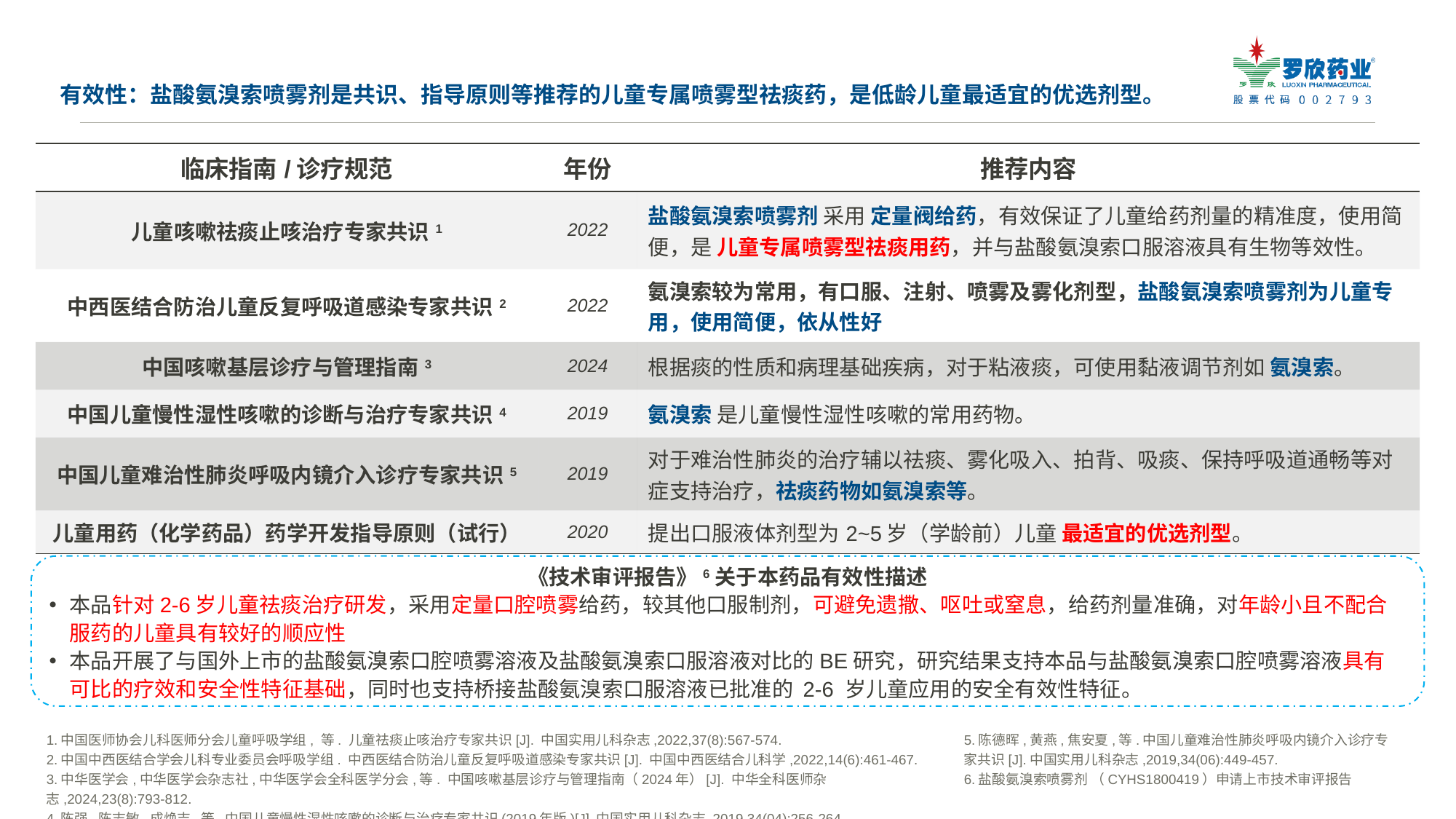

# 有效性：盐酸氨溴索喷雾剂是共识、指导原则等推荐的儿童专属喷雾型祛痰药，是低龄儿童最适宜的优选剂型。
| 临床指南/诊疗规范 | 年份 | 推荐内容 |
| --- | --- | --- |
| 儿童咳嗽祛痰止咳治疗专家共识1 | 2022 | 盐酸氨溴索喷雾剂 采用 定量阀给药，有效保证了儿童给药剂量的精准度，使用简便，是 儿童专属喷雾型祛痰用药，并与盐酸氨溴索口服溶液具有生物等效性。 |
| 中西医结合防治儿童反复呼吸道感染专家共识2 | 2022 | 氨溴索较为常用，有口服、注射、喷雾及雾化剂型，盐酸氨溴索喷雾剂为儿童专用，使用简便，依从性好 |
| 中国咳嗽基层诊疗与管理指南3 | 2024 | 根据痰的性质和病理基础疾病，对于粘液痰，可使用黏液调节剂如 氨溴索。 |
| 中国儿童慢性湿性咳嗽的诊断与治疗专家共识4 | 2019 | 氨溴索 是儿童慢性湿性咳嗽的常用药物。 |
| 中国儿童难治性肺炎呼吸内镜介入诊疗专家共识5 | 2019 | 对于难治性肺炎的治疗辅以祛痰、雾化吸入、拍背、吸痰、保持呼吸道通畅等对症支持治疗，祛痰药物如氨溴索等。 |
| 儿童用药（化学药品）药学开发指导原则（试行） | 2020 | 提出口服液体剂型为2~5岁（学龄前）儿童 最适宜的优选剂型。 |
《技术审评报告》6关于本药品有效性描述
本品针对2-6岁儿童祛痰治疗研发，采用定量口腔喷雾给药，较其他口服制剂，可避免遗撒、呕吐或窒息，给药剂量准确，对年龄小且不配合服药的儿童具有较好的顺应性
本品开展了与国外上市的盐酸氨溴索口腔喷雾溶液及盐酸氨溴索口服溶液对比的BE研究，研究结果支持本品与盐酸氨溴索口腔喷雾溶液具有可比的疗效和安全性特征基础，同时也支持桥接盐酸氨溴索口服溶液已批准的 2-6 岁儿童应用的安全有效性特征。
1.中国医师协会儿科医师分会儿童呼吸学组, 等. 儿童祛痰止咳治疗专家共识[J]. 中国实用儿科杂志,2022,37(8):567-574.
2.中国中西医结合学会儿科专业委员会呼吸学组. 中西医结合防治儿童反复呼吸道感染专家共识[J]. 中国中西医结合儿科学,2022,14(6):461-467.
3.中华医学会,中华医学会杂志社,中华医学会全科医学分会,等. 中国咳嗽基层诊疗与管理指南（2024年）[J]. 中华全科医师杂志,2024,23(8):793-812.
4.陈强,陈志敏,成焕吉,等.中国儿童慢性湿性咳嗽的诊断与治疗专家共识(2019年版)[J].中国实用儿科杂志,2019,34(04):256-264.
5.陈德晖,黄燕,焦安夏,等.中国儿童难治性肺炎呼吸内镜介入诊疗专家共识[J].中国实用儿科杂志,2019,34(06):449-457.
6.盐酸氨溴索喷雾剂 （CYHS1800419）申请上市技术审评报告
8